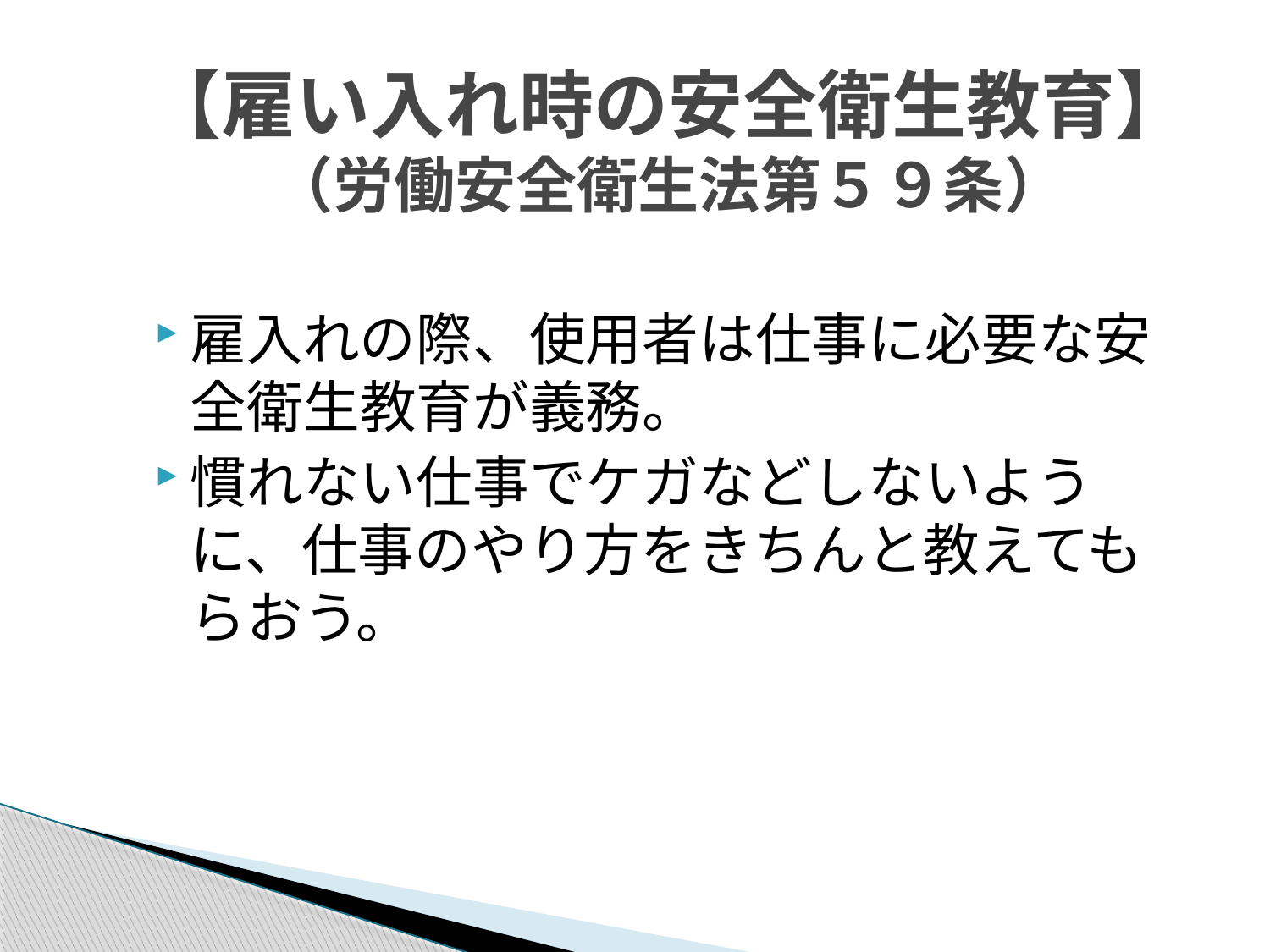

# 【雇い入れ時の安全衛生教育】 （労働安全衛生法第５９条）
雇入れの際、使用者は仕事に必要な安全衛生教育が義務。
慣れない仕事でケガなどしないように、仕事のやり方をきちんと教えてもらおう。